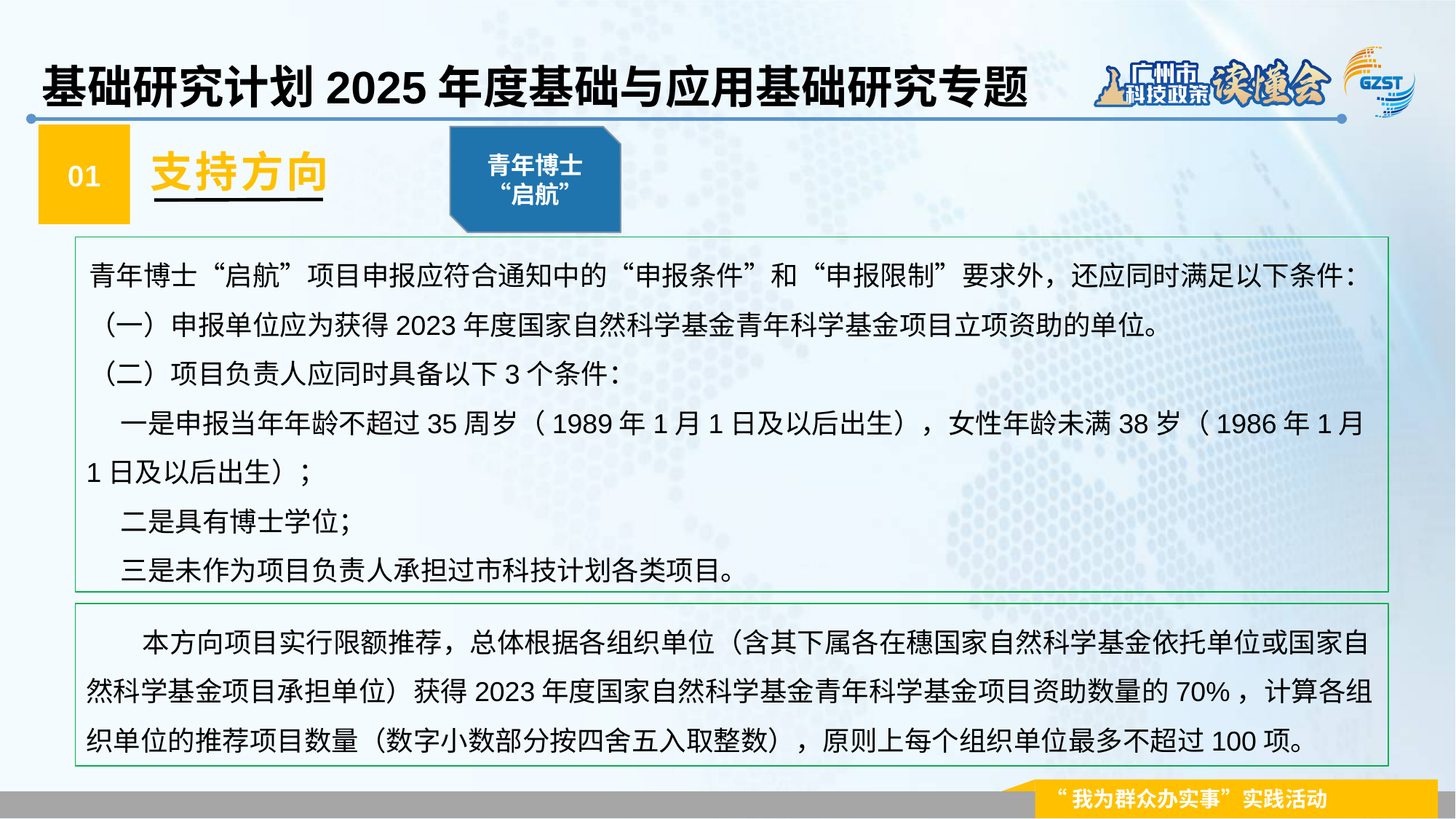

基础研究计划2025年度基础与应用基础研究专题
01
支持方向
青年博士“启航”
青年博士“启航”项目申报应符合通知中的“申报条件”和“申报限制”要求外，还应同时满足以下条件：
（一）申报单位应为获得2023年度国家自然科学基金青年科学基金项目立项资助的单位。
（二）项目负责人应同时具备以下3个条件：
    一是申报当年年龄不超过35周岁（1989年1月1日及以后出生），女性年龄未满38岁（1986年1月1日及以后出生）；
    二是具有博士学位；
    三是未作为项目负责人承担过市科技计划各类项目。
本方向项目实行限额推荐，总体根据各组织单位（含其下属各在穗国家自然科学基金依托单位或国家自然科学基金项目承担单位）获得2023年度国家自然科学基金青年科学基金项目资助数量的70%，计算各组织单位的推荐项目数量（数字小数部分按四舍五入取整数），原则上每个组织单位最多不超过100项。
“我为群众办实事”实践活动